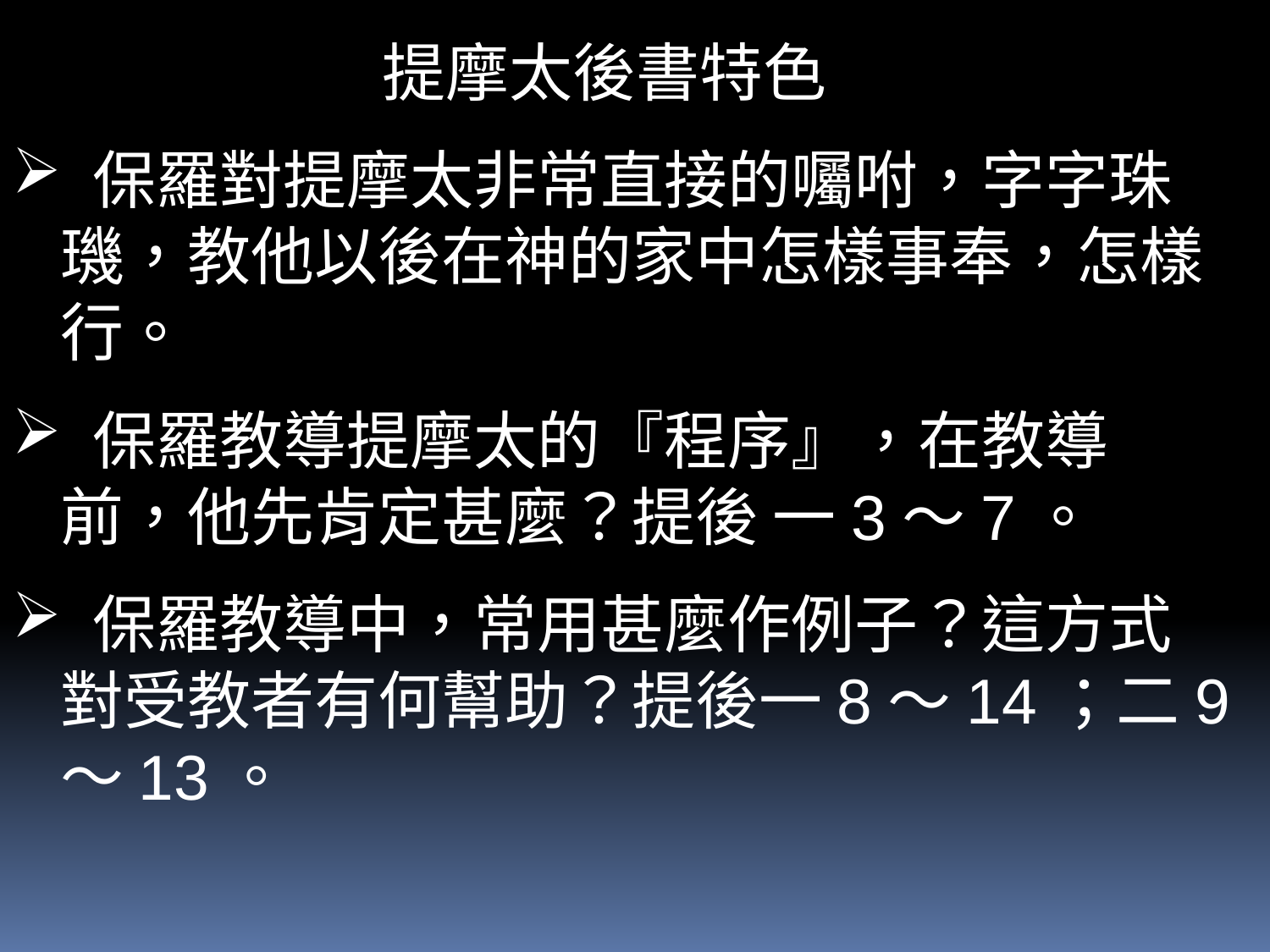

提摩太後書特色
 保羅對提摩太非常直接的囑咐，字字珠璣，教他以後在神的家中怎樣事奉，怎樣行。
 保羅教導提摩太的『程序』，在教導前，他先肯定甚麼？提後 一3～7。
 保羅教導中，常用甚麼作例子？這方式對受教者有何幫助？提後一8～14；二9～13。